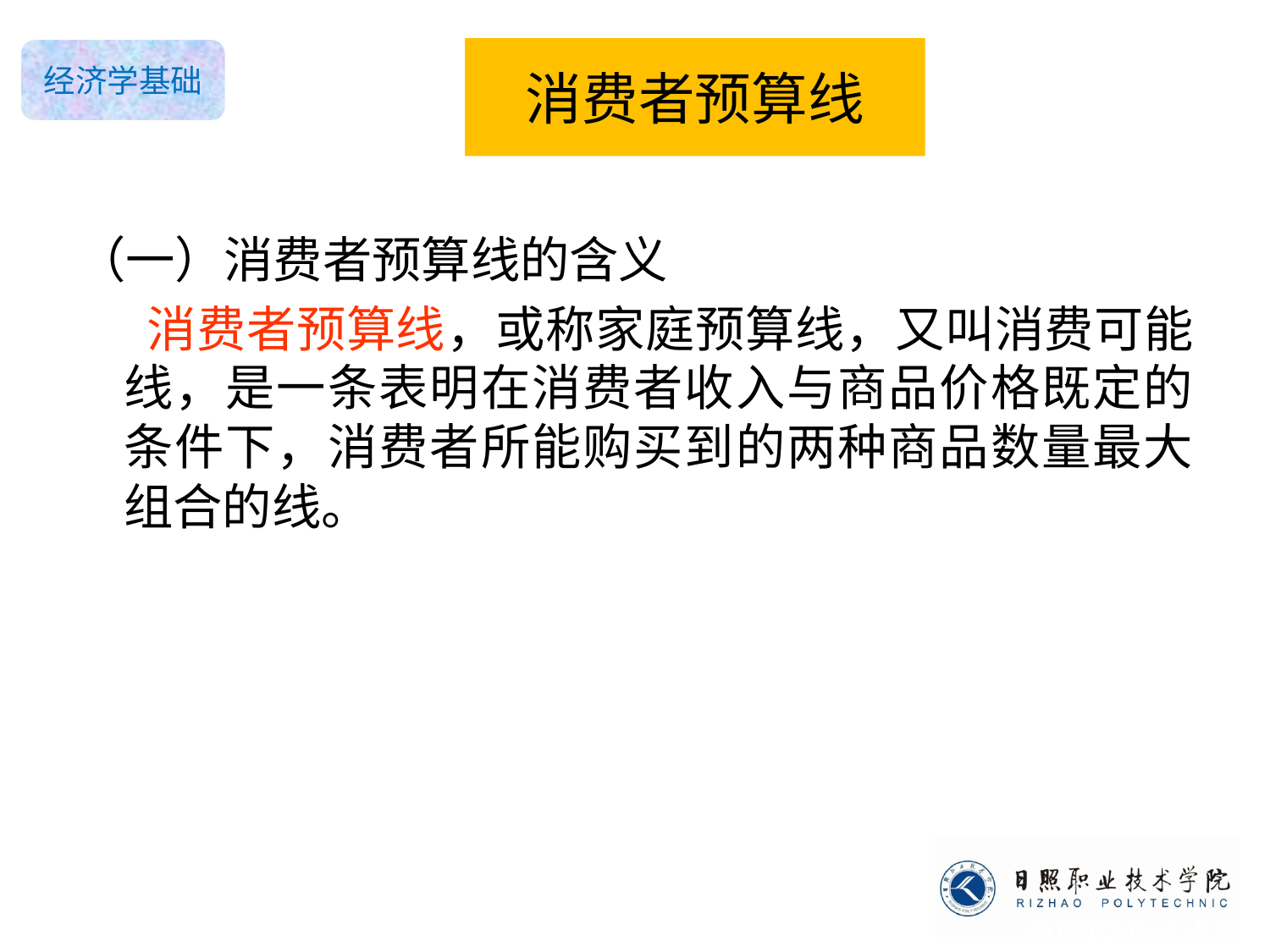

# 消费者预算线
（一）消费者预算线的含义
     消费者预算线，或称家庭预算线，又叫消费可能线，是一条表明在消费者收入与商品价格既定的条件下，消费者所能购买到的两种商品数量最大组合的线。

日照职业技术学院
《经济学基础》